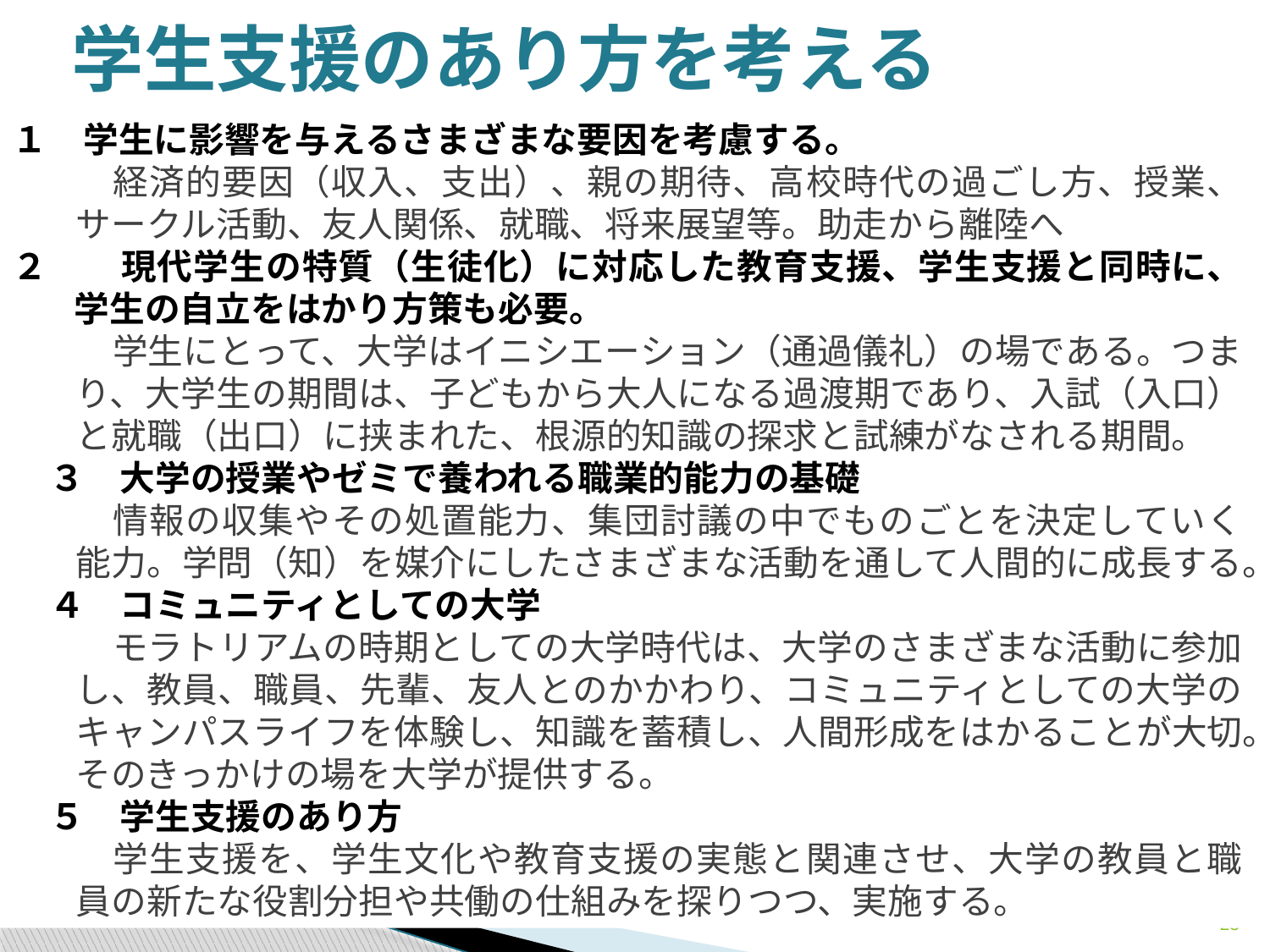

# 学生支援のあり方を考える
１　学生に影響を与えるさまざまな要因を考慮する。
経済的要因（収入、支出）、親の期待、高校時代の過ごし方、授業、サークル活動、友人関係、就職、将来展望等。助走から離陸へ
２　　現代学生の特質（生徒化）に対応した教育支援、学生支援と同時に、学生の自立をはかり方策も必要。
学生にとって、大学はイニシエーション（通過儀礼）の場である。つまり、大学生の期間は、子どもから大人になる過渡期であり、入試（入口）と就職（出口）に挟まれた、根源的知識の探求と試練がなされる期間。
３　大学の授業やゼミで養われる職業的能力の基礎
情報の収集やその処置能力、集団討議の中でものごとを決定していく能力。学問（知）を媒介にしたさまざまな活動を通して人間的に成長する。
４　コミュニティとしての大学
モラトリアムの時期としての大学時代は、大学のさまざまな活動に参加し、教員、職員、先輩、友人とのかかわり、コミュニティとしての大学のキャンパスライフを体験し、知識を蓄積し、人間形成をはかることが大切。そのきっかけの場を大学が提供する。
５　学生支援のあり方
学生支援を、学生文化や教育支援の実態と関連させ、大学の教員と職員の新たな役割分担や共働の仕組みを探りつつ、実施する。
23